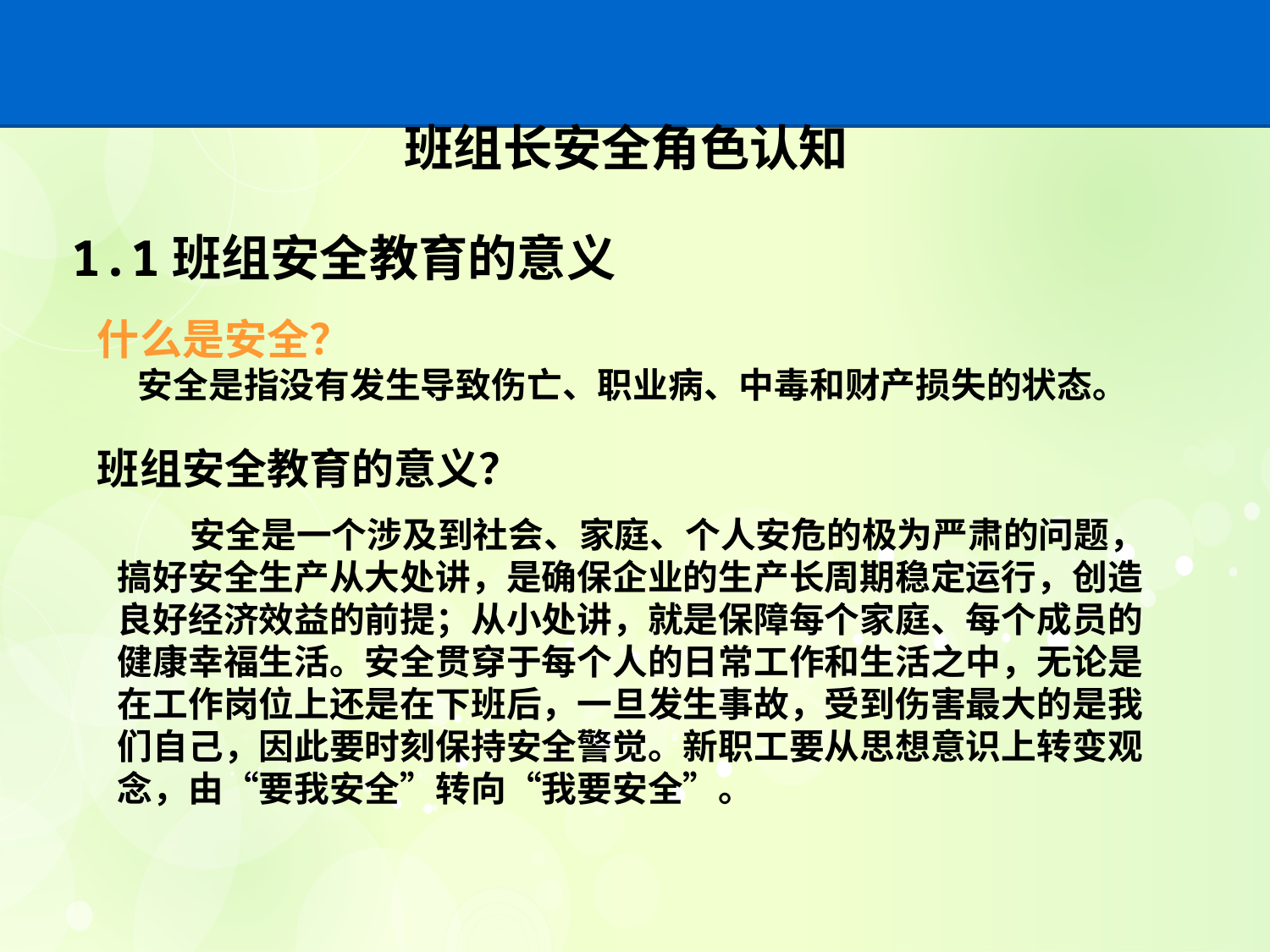

# 班组长安全角色认知
1.1班组安全教育的意义
什么是安全？
    安全是指没有发生导致伤亡、职业病、中毒和财产损失的状态。
班组安全教育的意义？
        安全是一个涉及到社会、家庭、个人安危的极为严肃的问题，搞好安全生产从大处讲，是确保企业的生产长周期稳定运行，创造良好经济效益的前提；从小处讲，就是保障每个家庭、每个成员的健康幸福生活。安全贯穿于每个人的日常工作和生活之中，无论是在工作岗位上还是在下班后，一旦发生事故，受到伤害最大的是我们自己，因此要时刻保持安全警觉。新职工要从思想意识上转变观念，由“要我安全”转向“我要安全”。